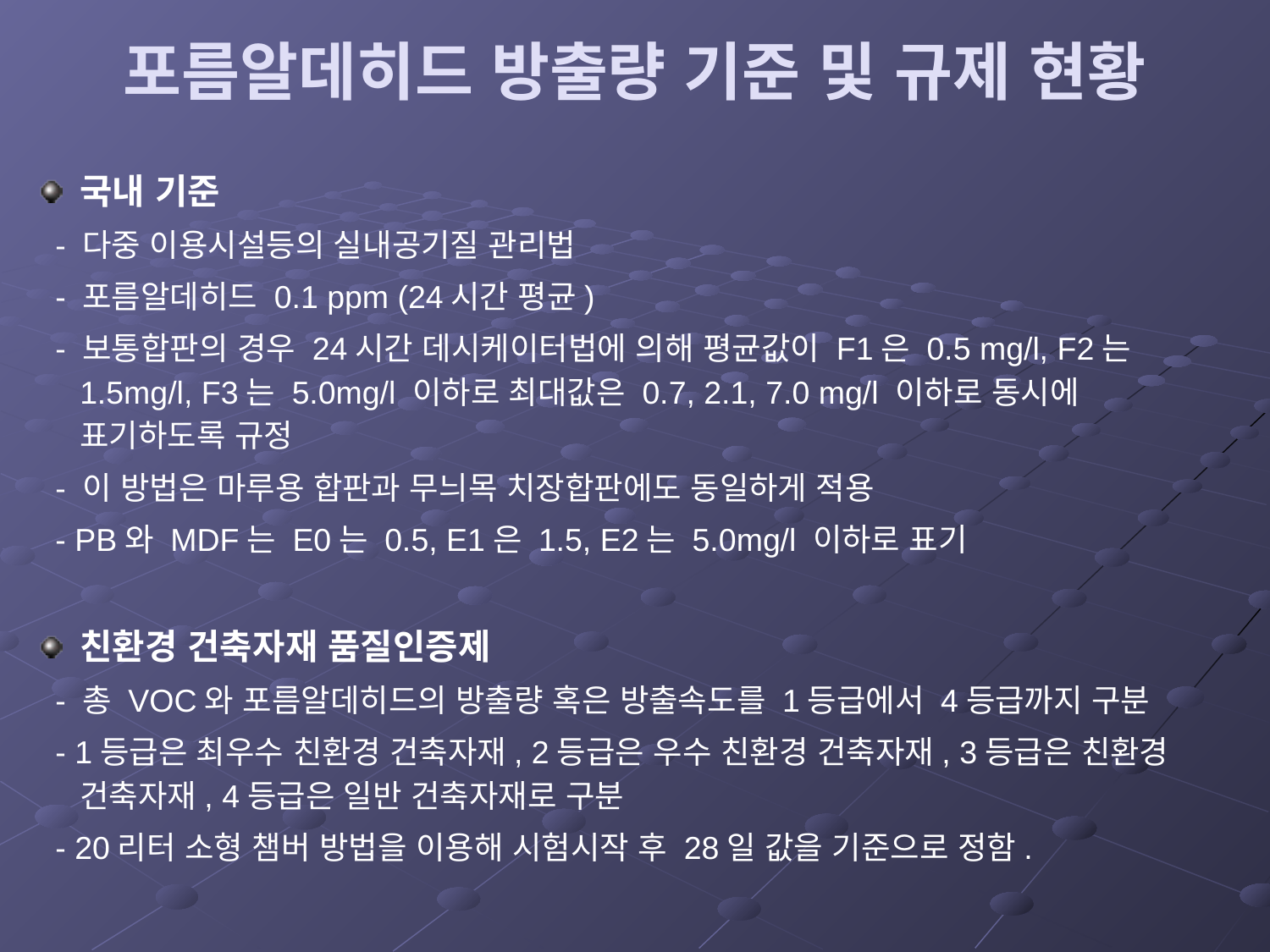

# 포름알데히드 방출량 기준 및 규제 현황
국내 기준
  - 다중 이용시설등의 실내공기질 관리법
  - 포름알데히드 0.1 ppm (24시간 평균)
  - 보통합판의 경우 24시간 데시케이터법에 의해 평균값이 F1은 0.5 mg/l, F2는 1.5mg/l, F3는 5.0mg/l 이하로 최대값은 0.7, 2.1, 7.0 mg/l 이하로 동시에 표기하도록 규정
  - 이 방법은 마루용 합판과 무늬목 치장합판에도 동일하게 적용
  - PB와 MDF는 E0는 0.5, E1은 1.5, E2는 5.0mg/l 이하로 표기

친환경 건축자재 품질인증제
  - 총 VOC와 포름알데히드의 방출량 혹은 방출속도를 1등급에서 4등급까지 구분
  - 1등급은 최우수 친환경 건축자재, 2등급은 우수 친환경 건축자재, 3등급은 친환경 건축자재, 4등급은 일반 건축자재로 구분
  - 20리터 소형 챔버 방법을 이용해 시험시작 후 28일 값을 기준으로 정함.